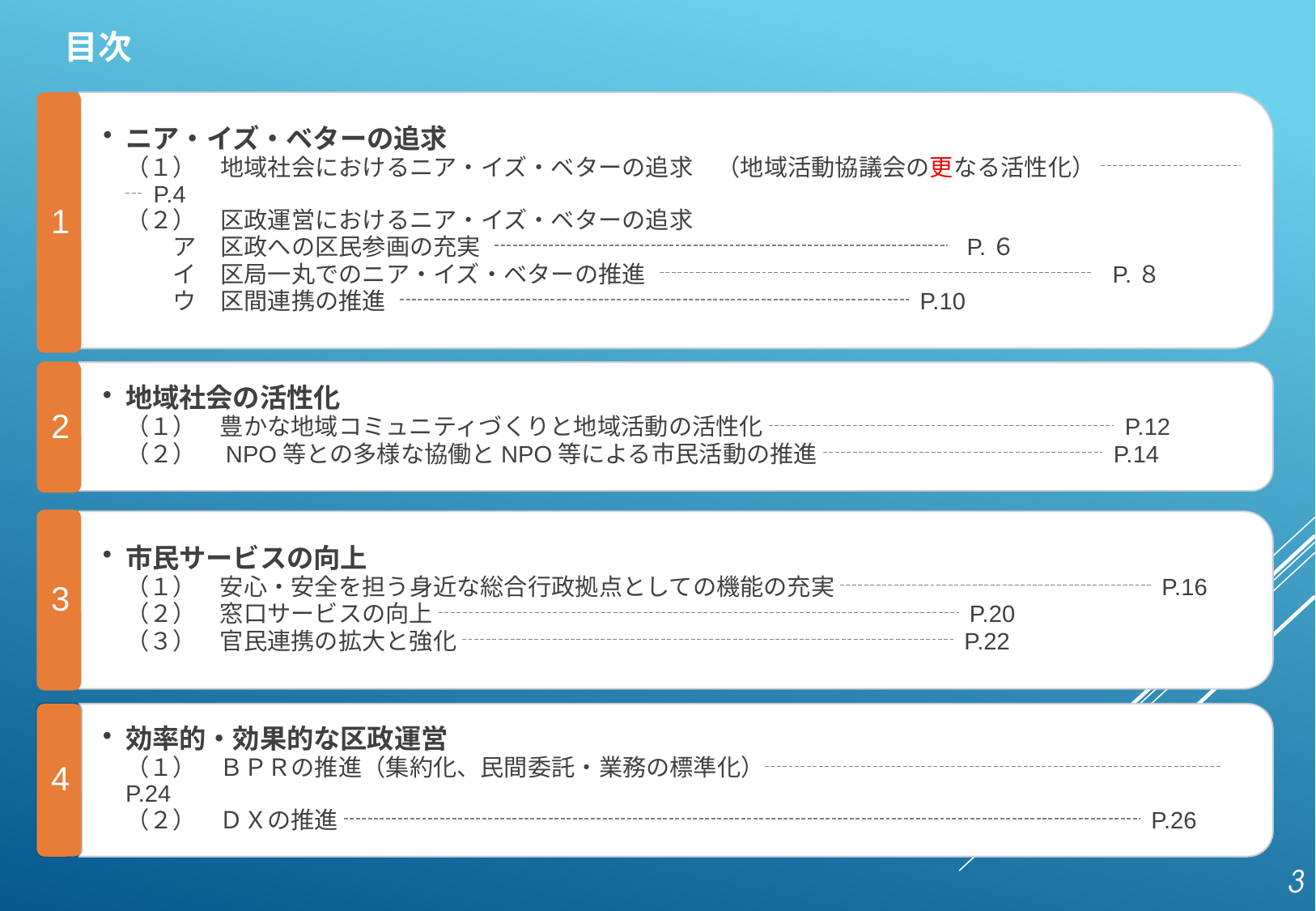

# 目次
ニア・イズ・ベターの追求
（１）　地域社会におけるニア・イズ・ベターの追求　（地域活動協議会の更なる活性化）      　　　             　 　　　  P.4
（２）　区政運営におけるニア・イズ・ベターの追求　
　　ア　区政への区民参画の充実　                                                                                                          　　　            　　　    　P.６
　　イ　区局一丸でのニア・イズ・ベターの推進　　 　                                                   　　　                 　　　　　  　                      　P.８
　　ウ　区間連携の推進　                                                                                                                           　　　　　　            　  P.10
1
地域社会の活性化
（１）　豊かな地域コミュニティづくりと地域活動の活性化                                                           　　　　　           　   　　　  P.12
（２）　NPO等との多様な協働とNPO等による市民活動の推進                                          　　　　　　                         P.14
2
市民サービスの向上
（１）　安心・安全を担う身近な総合行政拠点としての機能の充実                             　　　　　　       　　　　　　              P.16
（２）　窓口サービスの向上                                                                                                 　　　　　　　　　　　　                      P.20
（３）　官民連携の拡大と強化                                                                                            　 　　　　　　　　　　                     P.22
3
効率的・効果的な区政運営
（１）　ＢＰＲの推進（集約化、民間委託・業務の標準化）          　　　　　　　　　　　　　　　　　　　           　　　　　　       　　 P.24
（２）　ＤＸの推進 　　　　　　　　　　　　　　　　　　　　　　　　                                         　 　  　　        　　　　　　        　　　　　　            　　 P.26
4
3